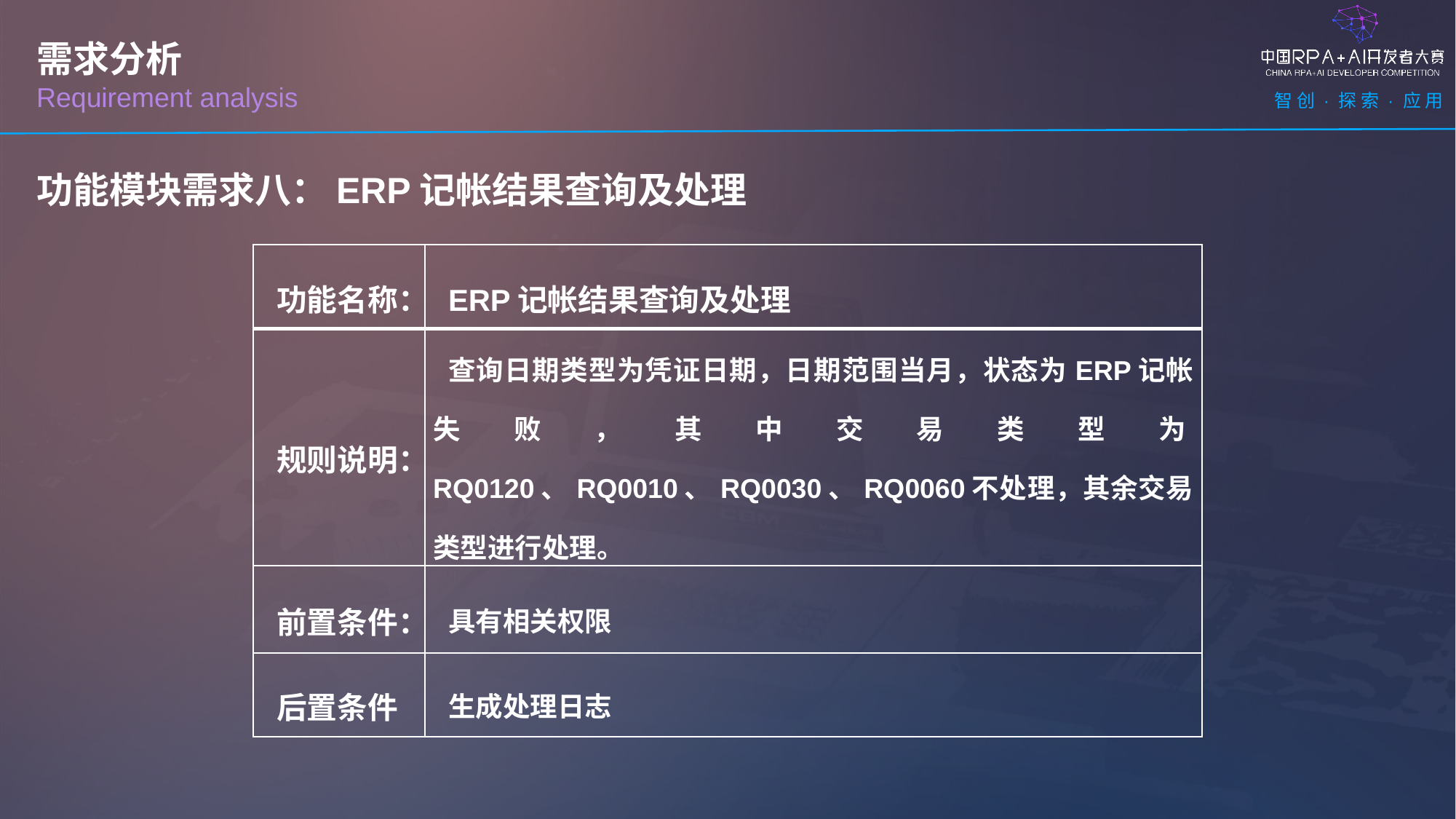

需求分析
Requirement analysis
功能模块需求八：ERP记帐结果查询及处理

| 功能名称： | ERP记帐结果查询及处理 |
| --- | --- |
| 规则说明： | 查询日期类型为凭证日期，日期范围当月，状态为ERP记帐失败，其中交易类型为RQ0120、RQ0010、RQ0030、RQ0060不处理，其余交易类型进行处理。 |
| 前置条件： | 具有相关权限 |
| 后置条件 | 生成处理日志 |